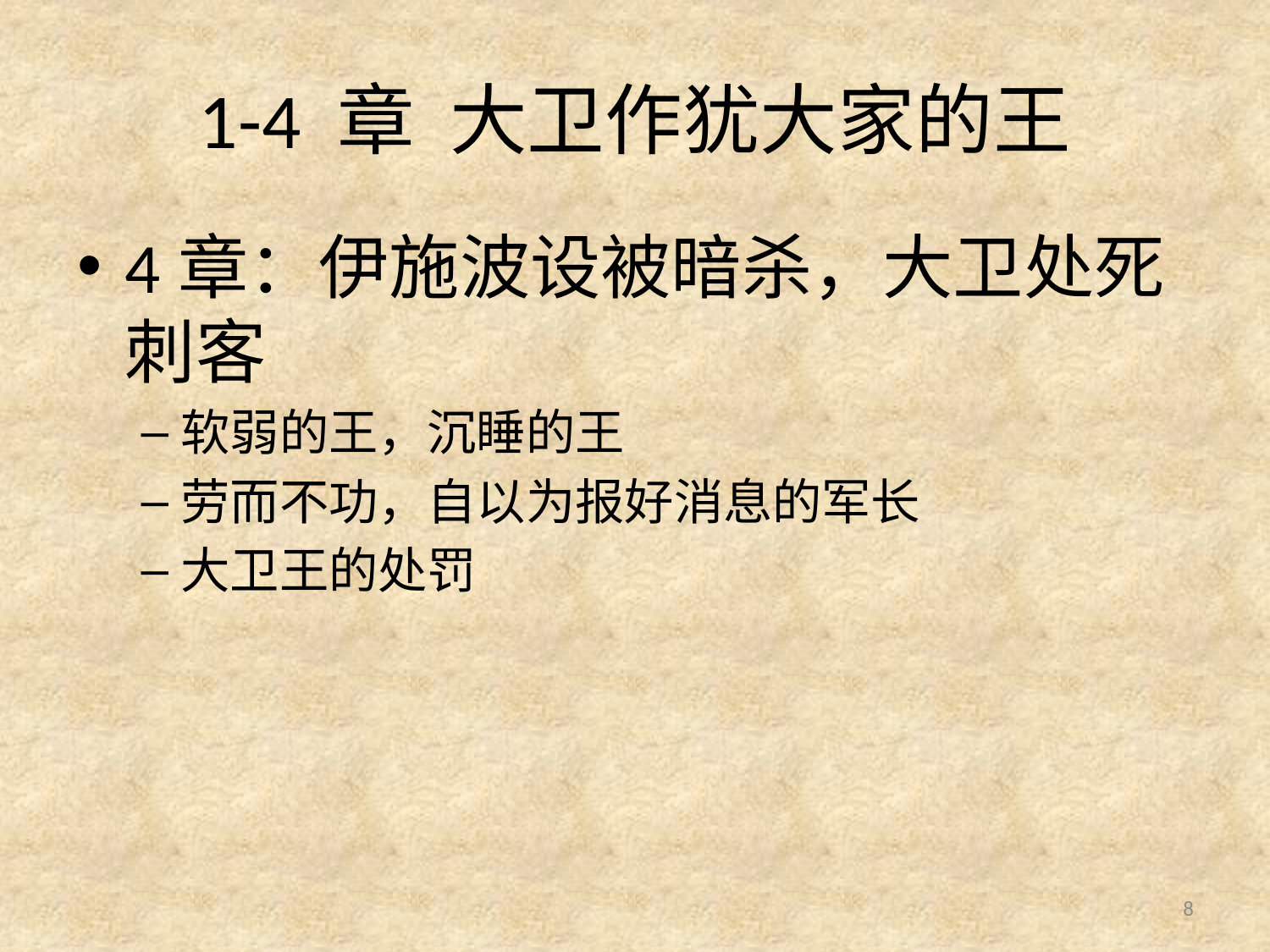

# 1-4 章  大卫作犹大家的王
4章：伊施波设被暗杀，大卫处死刺客
软弱的王，沉睡的王
劳而不功，自以为报好消息的军长
大卫王的处罚
8